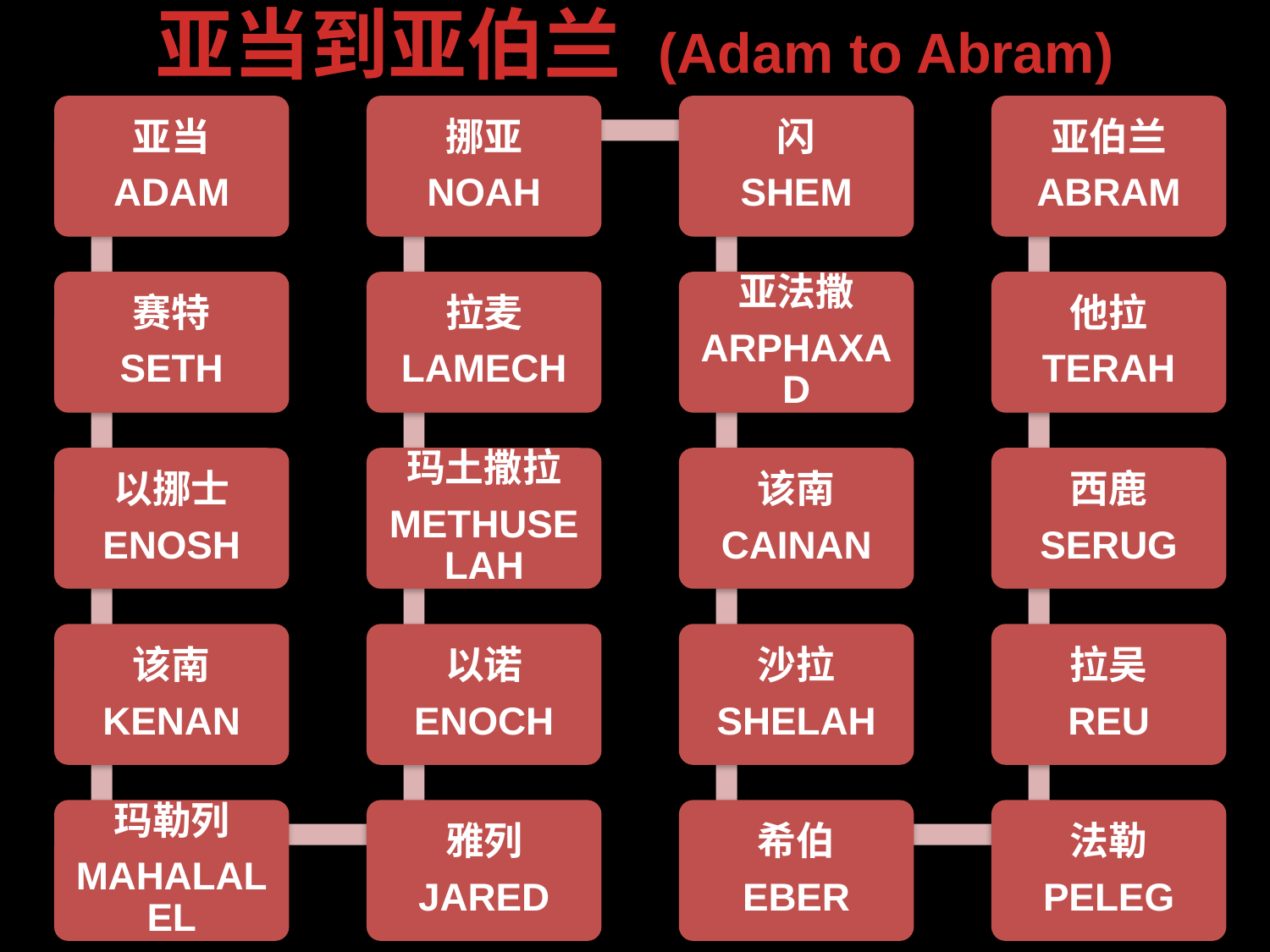

亚当到亚伯兰 (Adam to Abram)
亚当
ADAM
赛特
SETH
以挪士
ENOSH
该南
KENAN
玛勒列
MAHALALEL
雅列
JARED
以诺
ENOCH
玛土撒拉
METHUSELAH
拉麦
LAMECH
挪亚
NOAH
闪
SHEM
亚法撒
ARPHAXAD
该南
CAINAN
沙拉
SHELAH
希伯
EBER
法勒
PELEG
拉吴
REU
西鹿
SERUG
他拉
TERAH
亚伯兰
ABRAM